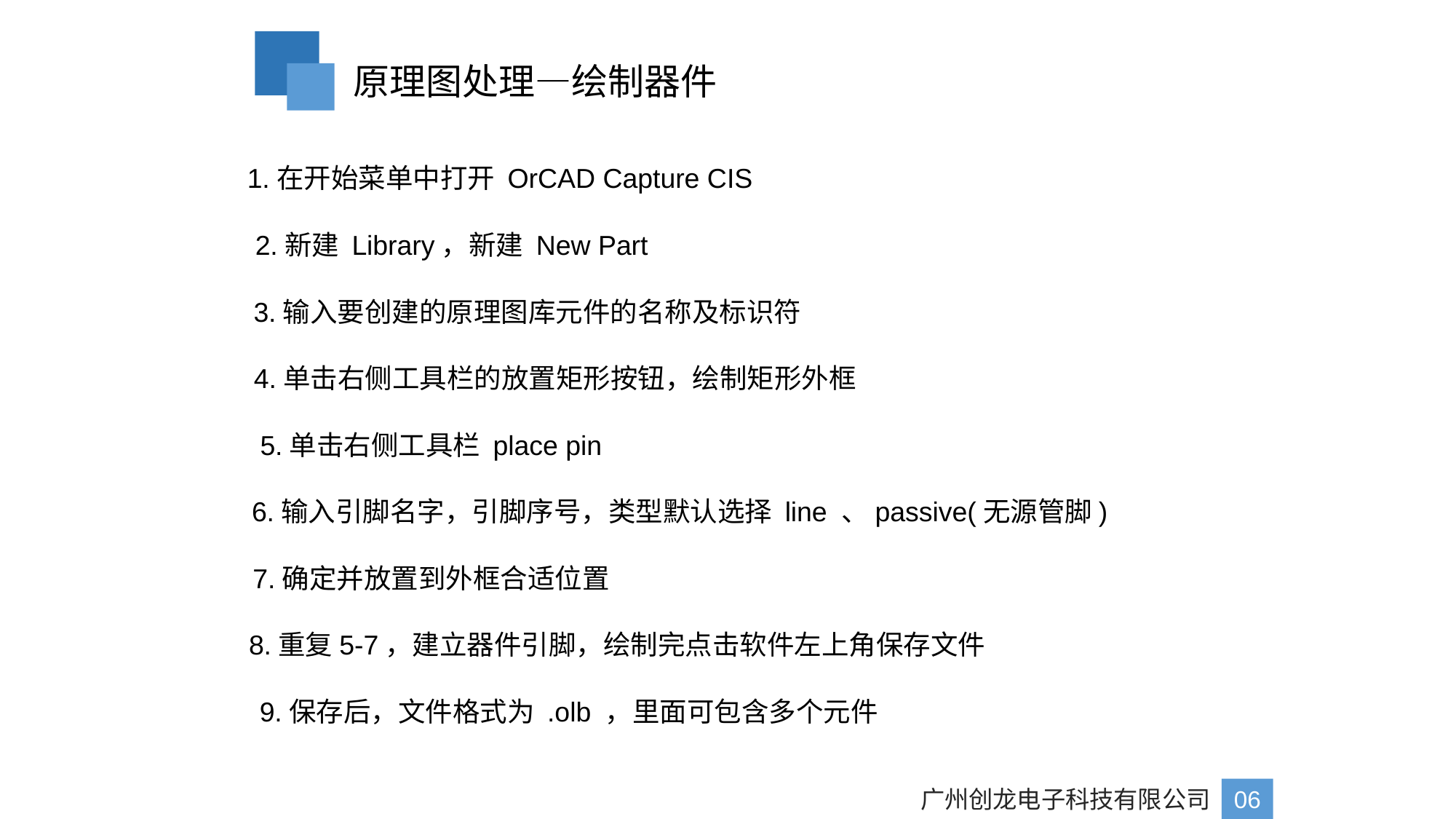

原理图处理—绘制器件
1.在开始菜单中打开 OrCAD Capture CIS
2.新建 Library，新建 New Part
3.输入要创建的原理图库元件的名称及标识符
4.单击右侧工具栏的放置矩形按钮，绘制矩形外框
5.单击右侧工具栏 place pin
6.输入引脚名字，引脚序号，类型默认选择 line 、passive(无源管脚)
7.确定并放置到外框合适位置
8.重复5-7，建立器件引脚，绘制完点击软件左上角保存文件
9.保存后，文件格式为 .olb ，里面可包含多个元件
广州创龙电子科技有限公司
06